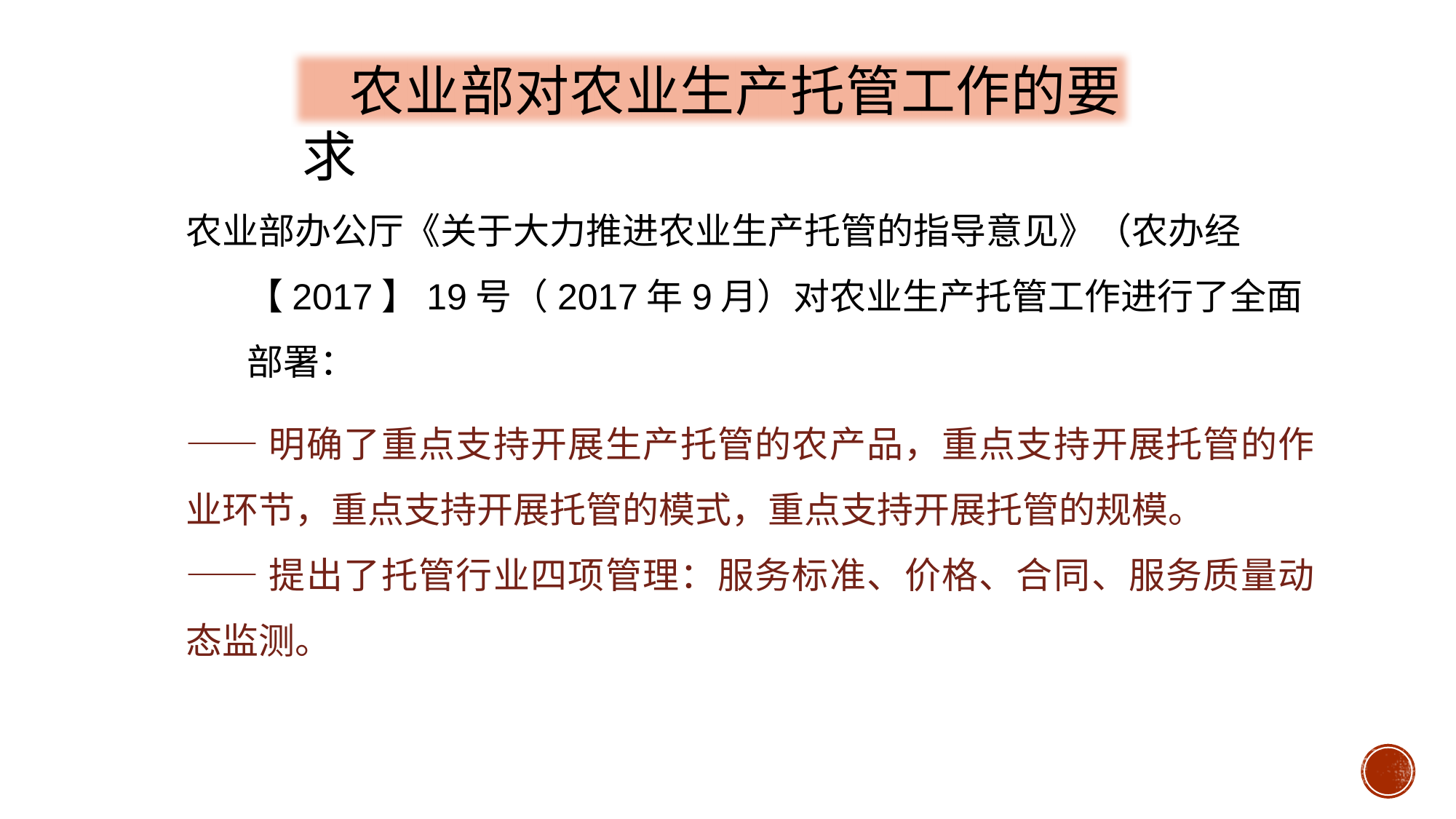

农业部对农业生产托管工作的要求
农业部办公厅《关于大力推进农业生产托管的指导意见》（农办经【2017】19号（2017年9月）对农业生产托管工作进行了全面部署：
——明确了重点支持开展生产托管的农产品，重点支持开展托管的作业环节，重点支持开展托管的模式，重点支持开展托管的规模。
——提出了托管行业四项管理：服务标准、价格、合同、服务质量动态监测。